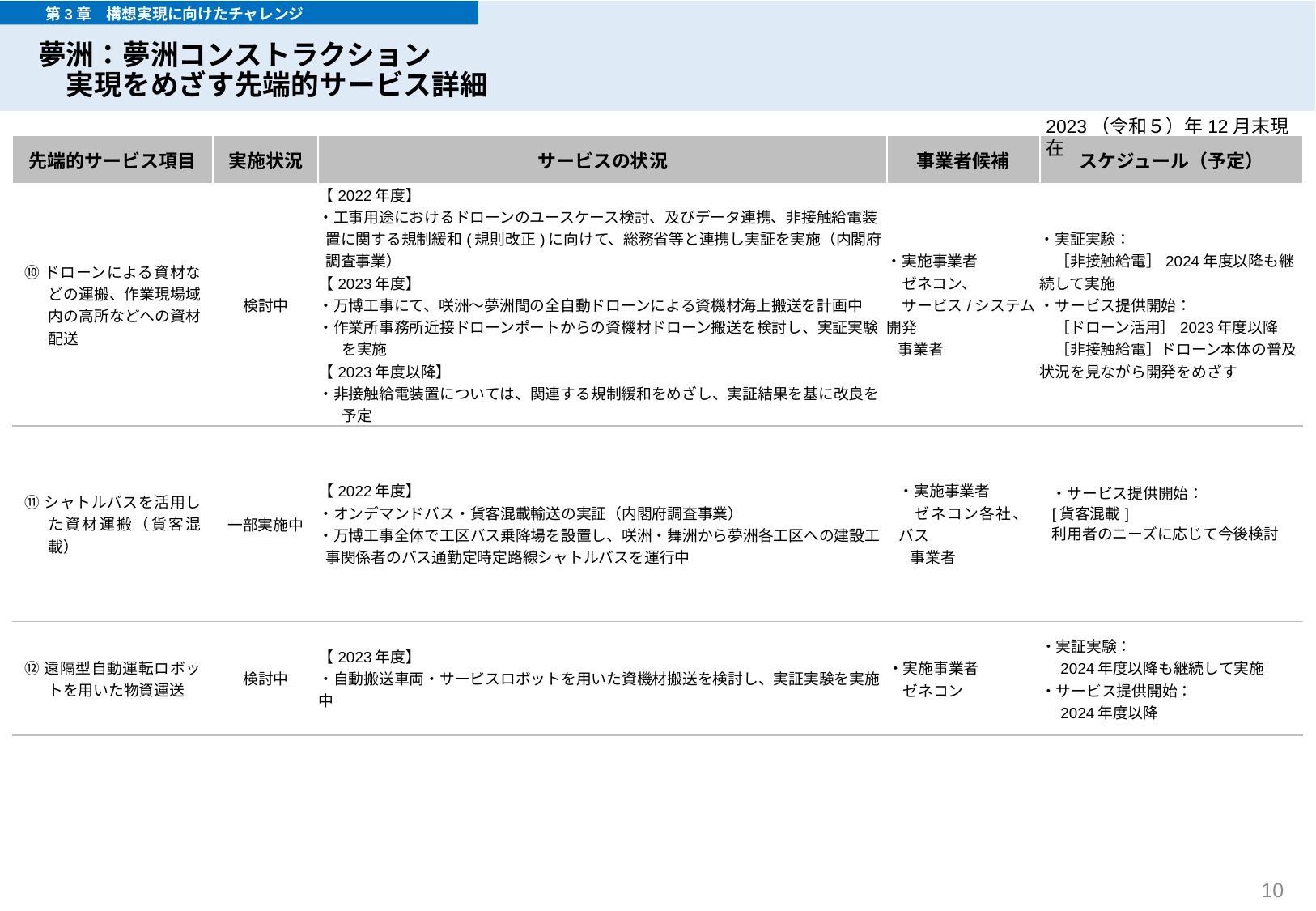

第3章　構想実現に向けたチャレンジ
# 夢洲：夢洲コンストラクション 　実現をめざす先端的サービス詳細
サービス内容・実施体制の検討
2023（令和５）年12月末現在
| 先端的サービス項目 | 実施状況 | サービスの状況 | 事業者候補 | スケジュール（予定） |
| --- | --- | --- | --- | --- |
| ⑩ドローンによる資材などの運搬、作業現場域内の高所などへの資材配送 | 検討中 | 【2022年度】 ・工事用途におけるドローンのユースケース検討、及びデータ連携、非接触給電装置に関する規制緩和(規則改正)に向けて、総務省等と連携し実証を実施（内閣府調査事業） 【2023年度】 ・万博工事にて、咲洲～夢洲間の全自動ドローンによる資機材海上搬送を計画中 ・作業所事務所近接ドローンポートからの資機材ドローン搬送を検討し、実証実験を実施 【2023年度以降】 ・非接触給電装置については、関連する規制緩和をめざし、実証結果を基に改良を予定 | ・実施事業者 　ゼネコン、 　サービス/システム開発 事業者 | ・実証実験： 　［非接触給電］2024年度以降も継続して実施 ・サービス提供開始： 　［ドローン活用］2023年度以降 　［非接触給電］ドローン本体の普及状況を見ながら開発をめざす |
| ⑪シャトルバスを活用した資材運搬（貨客混載） | 一部実施中 | 【2022年度】 ・オンデマンドバス・貨客混載輸送の実証（内閣府調査事業） ・万博工事全体で工区バス乗降場を設置し、咲洲・舞洲から夢洲各工区への建設工事関係者のバス通勤定時定路線シャトルバスを運行中 | ・実施事業者 ゼネコン各社、バス 事業者 | ・サービス提供開始： [貨客混載] 利用者のニーズに応じて今後検討 |
| ⑫遠隔型自動運転ロボットを用いた物資運送 | 検討中 | 【2023年度】　 ・自動搬送車両・サービスロボットを用いた資機材搬送を検討し、実証実験を実施中 | ・実施事業者 　ゼネコン | ・実証実験： 　2024年度以降も継続して実施 ・サービス提供開始： 　2024年度以降 |
10